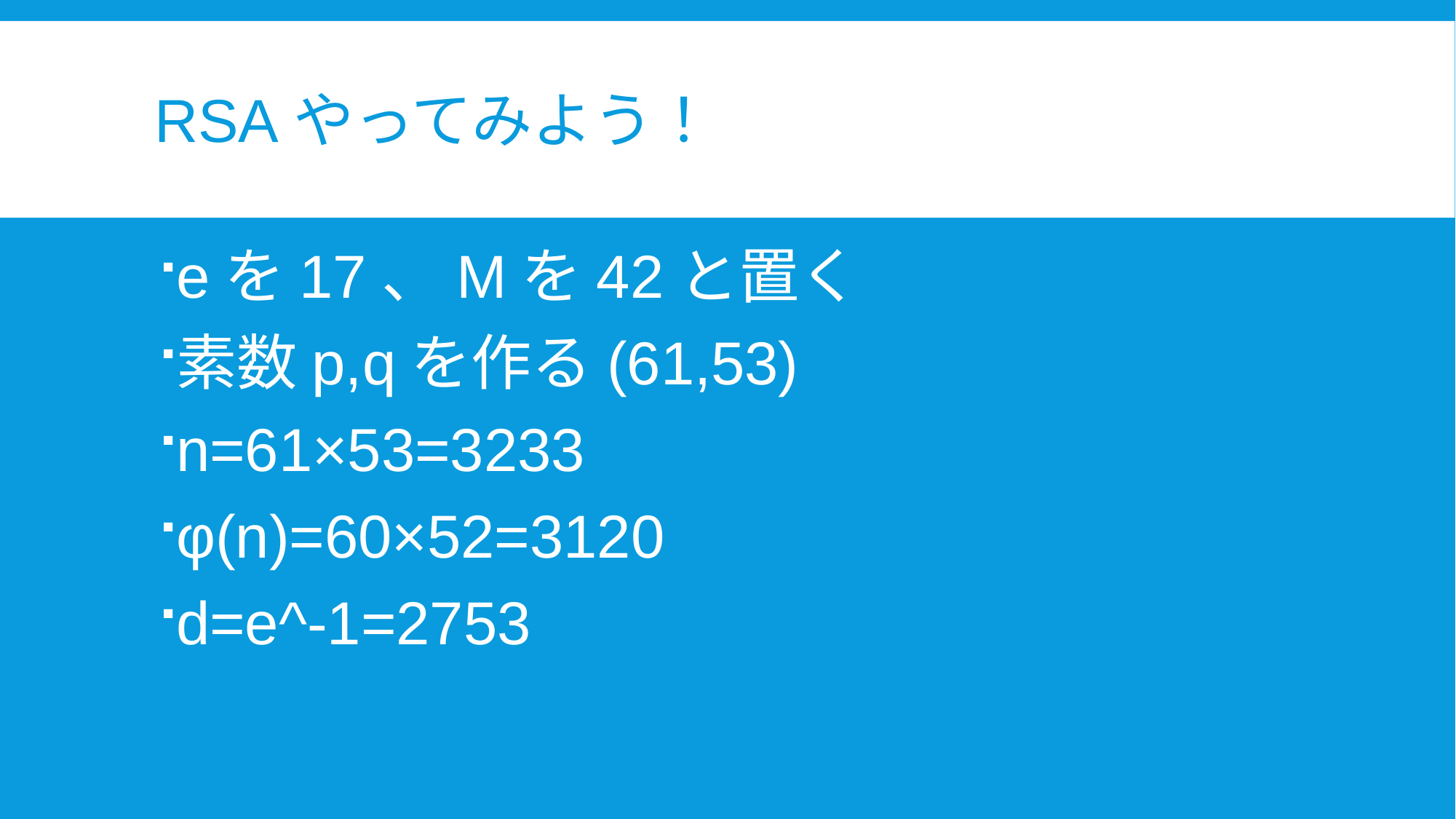

# RSAやってみよう！
eを17、Mを42と置く
素数p,qを作る(61,53)
n=61×53=3233
φ(n)=60×52=3120
d=e^-1=2753